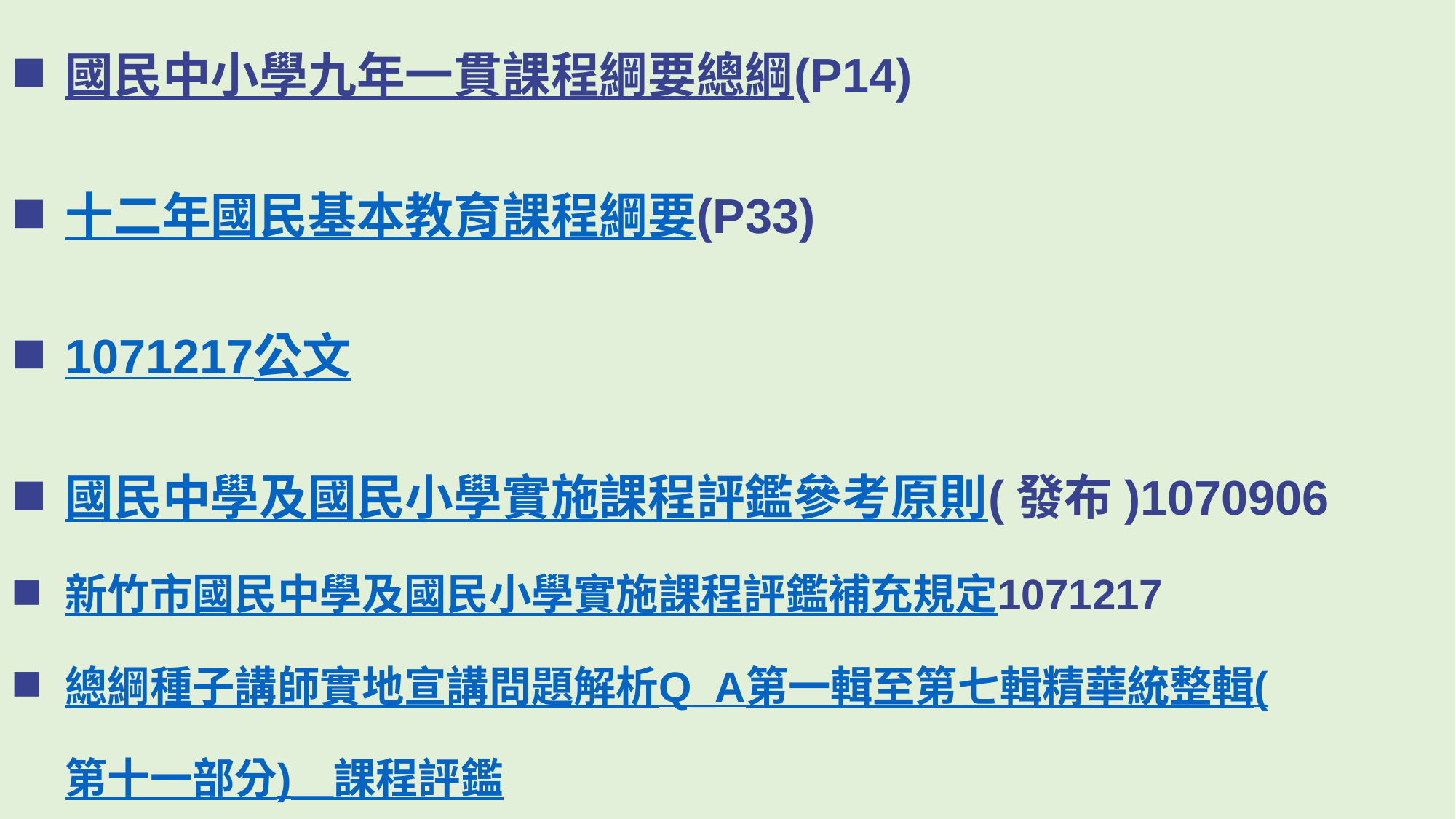

國民中小學九年一貫課程綱要總綱(P14)
十二年國民基本教育課程綱要(P33)
1071217公文
國民中學及國民小學實施課程評鑑參考原則(發布)1070906
新竹市國民中學及國民小學實施課程評鑑補充規定1071217
總綱種子講師實地宣講問題解析Q_A第一輯至第七輯精華統整輯(第十一部分)＿課程評鑑